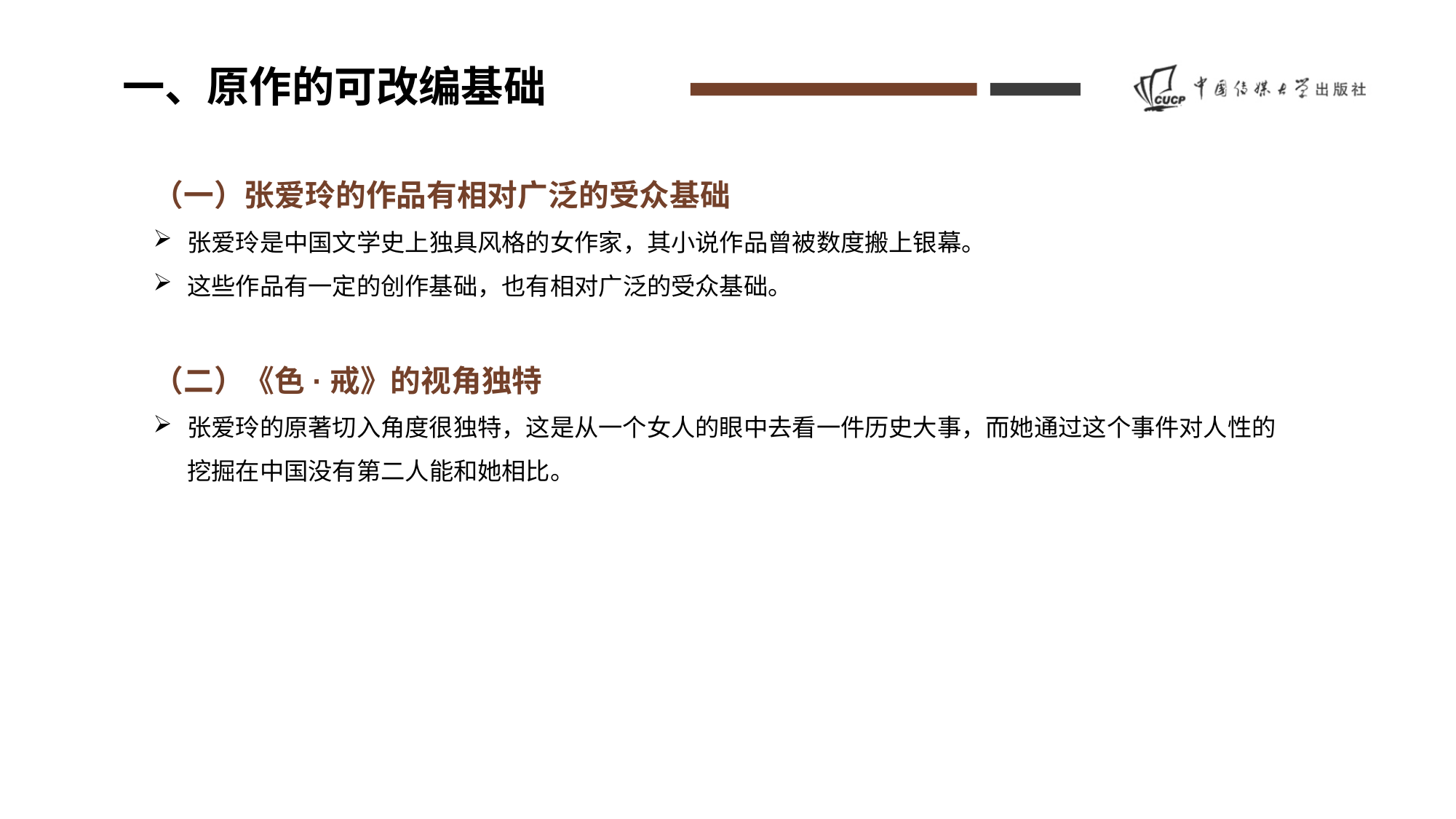

一、原作的可改编基础

（一）张爱玲的作品有相对广泛的受众基础
张爱玲是中国文学史上独具风格的女作家，其小说作品曾被数度搬上银幕。
这些作品有一定的创作基础，也有相对广泛的受众基础。

（二）《色·戒》的视角独特
张爱玲的原著切入角度很独特，这是从一个女人的眼中去看一件历史大事，而她通过这个事件对人性的挖掘在中国没有第二人能和她相比。